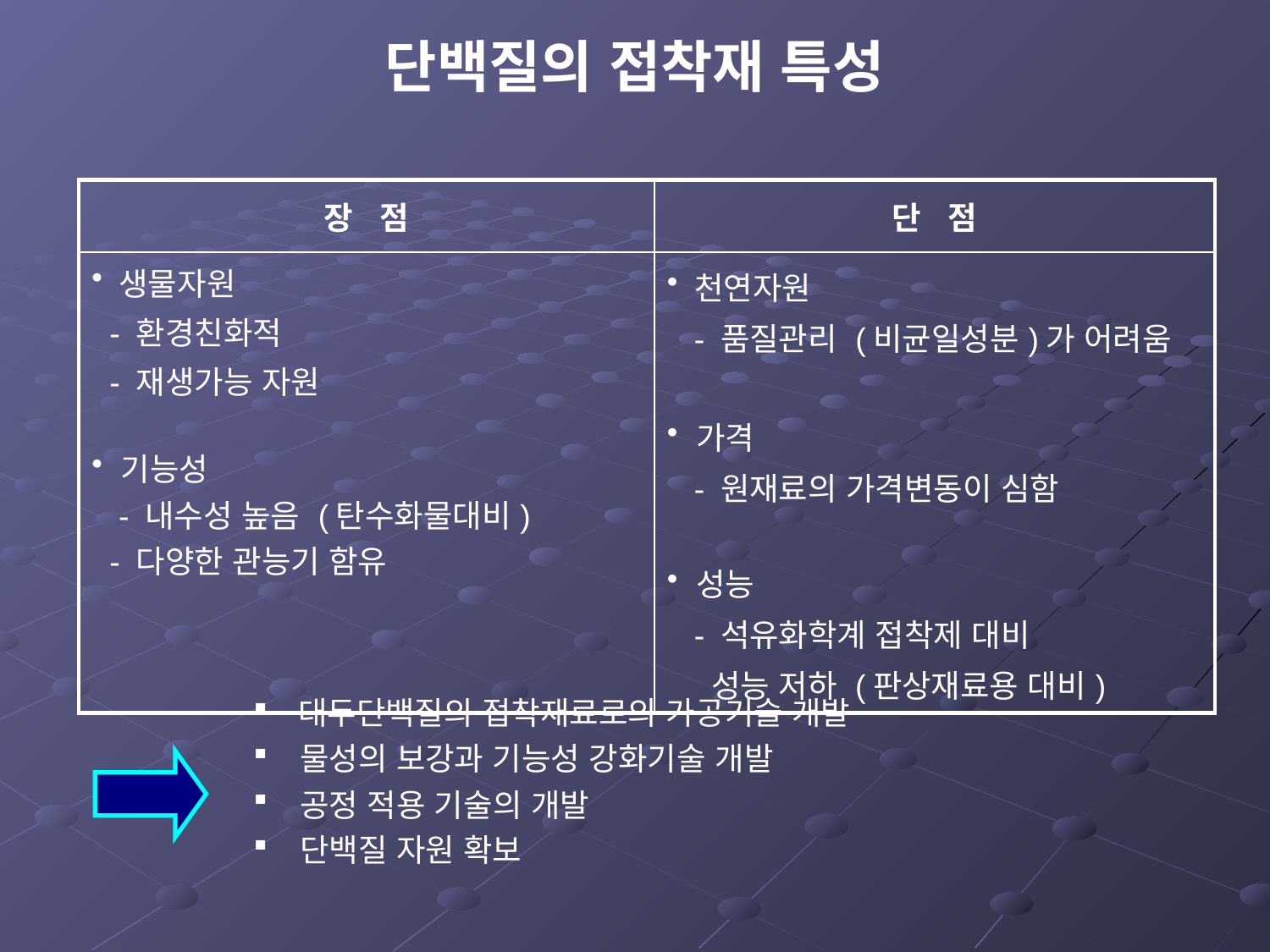

# 단백질의 접착재 특성
| 장 점 | 단 점 |
| --- | --- |
| 생물자원 - 환경친화적 - 재생가능 자원 기능성 - 내수성 높음 (탄수화물대비) - 다양한 관능기 함유 | 천연자원 - 품질관리 (비균일성분)가 어려움 가격 - 원재료의 가격변동이 심함 성능 - 석유화학계 접착제 대비 성능 저하 (판상재료용 대비) |
 대두단백질의 접착재료로의 가공기술 개발
 물성의 보강과 기능성 강화기술 개발
 공정 적용 기술의 개발
 단백질 자원 확보